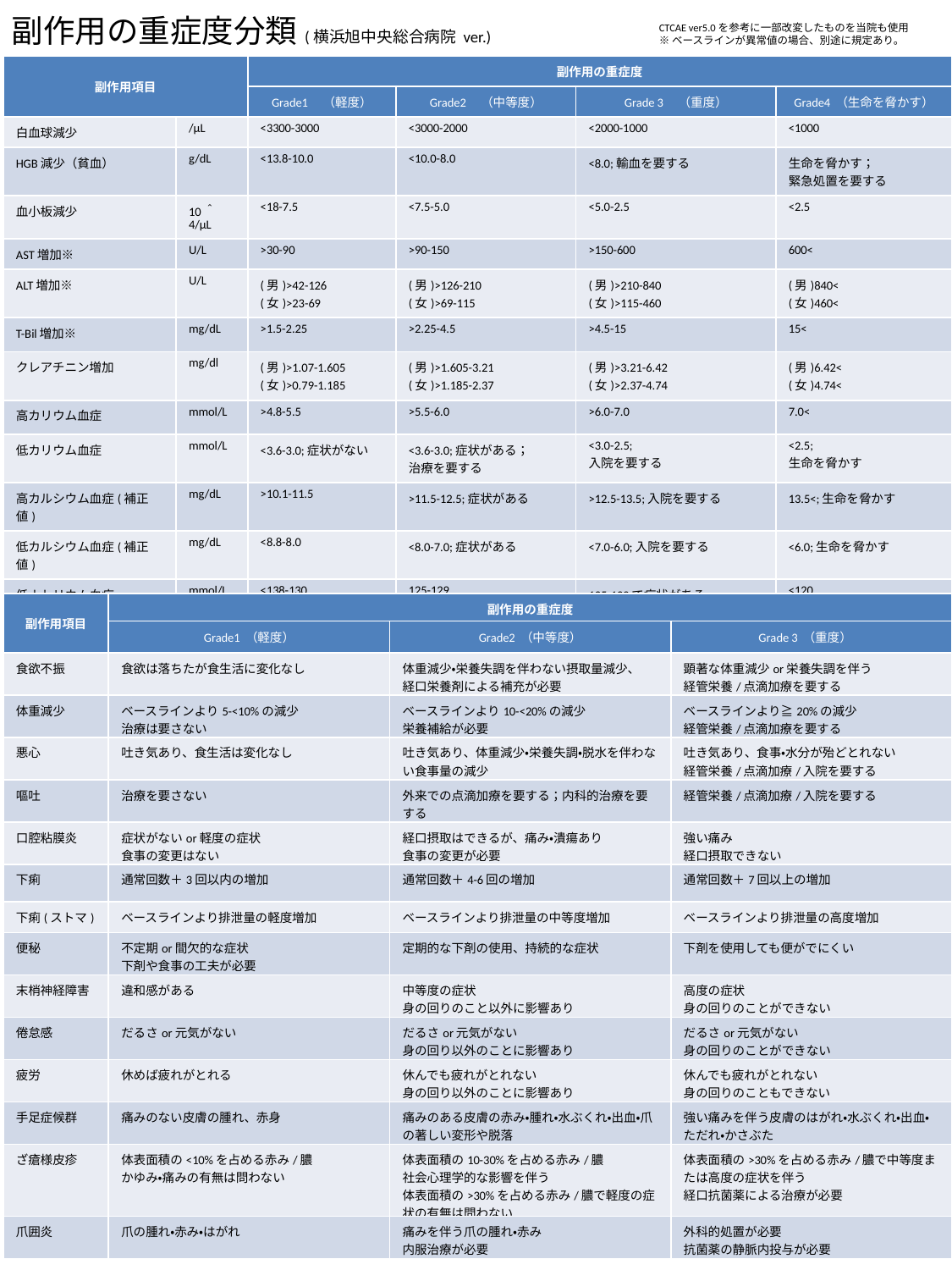

副作用の重症度分類(横浜旭中央総合病院 ver.)
CTCAE ver5.0を参考に一部改変したものを当院も使用
※ベースラインが異常値の場合、別途に規定あり。
| 副作用項目 |  | 副作用の重症度 |  |  |  |
| --- | --- | --- | --- | --- | --- |
|  |  | Grade1　（軽度） | Grade2　（中等度） | Grade 3　（重度） | Grade4 （生命を脅かす） |
| 白血球減少 | /μL | <3300-3000 | <3000-2000 | <2000-1000 | <1000 |
| HGB減少（貧血） | g/dL | <13.8-10.0 | <10.0-8.0 | <8.0;輸血を要する | 生命を脅かす； 緊急処置を要する |
| 血小板減少 | 10＾4/μL | <18-7.5 | <7.5-5.0 | <5.0-2.5 | <2.5 |
| AST増加※ | U/L | >30-90 | >90-150 | >150-600 | 600< |
| ALT増加※ | U/L | (男)>42-126 (女)>23-69 | (男)>126-210 (女)>69-115 | (男)>210-840 (女)>115-460 | (男)840< (女)460< |
| T-Bil増加※ | mg/dL | >1.5-2.25 | >2.25-4.5 | >4.5-15 | 15< |
| クレアチニン増加 | mg/dl | (男)>1.07-1.605 (女)>0.79-1.185 | (男)>1.605-3.21 (女)>1.185-2.37 | (男)>3.21-6.42 (女)>2.37-4.74 | (男)6.42< (女)4.74< |
| 高カリウム血症 | mmol/L | >4.8-5.5 | >5.5-6.0 | >6.0-7.0 | 7.0< |
| 低カリウム血症 | mmol/L | <3.6-3.0;症状がない | <3.6-3.0;症状がある； 治療を要する | <3.0-2.5; 入院を要する | <2.5; 生命を脅かす |
| 高カルシウム血症(補正値) | mg/dL | >10.1-11.5 | >11.5-12.5;症状がある | >12.5-13.5;入院を要する | 13.5<;生命を脅かす |
| 低カルシウム血症(補正値) | mg/dL | <8.8-8.0 | <8.0-7.0;症状がある | <7.0-6.0;入院を要する | <6.0;生命を脅かす |
| 低ナトリウム血症 | mmol/L | <138-130 | 125-129 症状がない | 125-129で症状がある 120-124で症状の有無は不明 | <120 生命を脅かす |
| 低マグネシウム血症 | mmol/L | <2.0-1.2 | <1.2-0.9 | <0.9-0.7 | <0.7;生命を脅かす |
| 副作用項目 | 副作用の重症度 |  |  |
| --- | --- | --- | --- |
|  | Grade1 （軽度） | Grade2 （中等度） | Grade 3 （重度） |
| 食欲不振 | 食欲は落ちたが食生活に変化なし | 体重減少・栄養失調を伴わない摂取量減少、 経口栄養剤による補充が必要 | 顕著な体重減少or栄養失調を伴う 経管栄養/点滴加療を要する |
| 体重減少 | ベースラインより5-<10%の減少 治療は要さない | ベースラインより10-<20%の減少 栄養補給が必要 | ベースラインより≧20%の減少 経管栄養/点滴加療を要する |
| 悪心 | 吐き気あり、食生活は変化なし | 吐き気あり、体重減少・栄養失調・脱水を伴わない食事量の減少 | 吐き気あり、食事・水分が殆どとれない 経管栄養/点滴加療/入院を要する |
| 嘔吐 | 治療を要さない | 外来での点滴加療を要する；内科的治療を要する | 経管栄養/点滴加療/入院を要する |
| 口腔粘膜炎 | 症状がないor軽度の症状 食事の変更はない | 経口摂取はできるが、痛み・潰瘍あり 食事の変更が必要 | 強い痛み 経口摂取できない |
| 下痢 | 通常回数＋3回以内の増加 | 通常回数＋4-6回の増加 | 通常回数＋7回以上の増加 |
| 下痢(ストマ) | ベースラインより排泄量の軽度増加 | ベースラインより排泄量の中等度増加 | ベースラインより排泄量の高度増加 |
| 便秘 | 不定期or間欠的な症状 下剤や食事の工夫が必要 | 定期的な下剤の使用、持続的な症状 | 下剤を使用しても便がでにくい |
| 末梢神経障害 | 違和感がある | 中等度の症状 身の回りのこと以外に影響あり | 高度の症状 身の回りのことができない |
| 倦怠感 | だるさor元気がない | だるさor元気がない 身の回り以外のことに影響あり | だるさor元気がない 身の回りのことができない |
| 疲労 | 休めば疲れがとれる | 休んでも疲れがとれない 身の回り以外のことに影響あり | 休んでも疲れがとれない 身の回りのこともできない |
| 手足症候群 | 痛みのない皮膚の腫れ、赤身 | 痛みのある皮膚の赤み・腫れ・水ぶくれ・出血・爪の著しい変形や脱落 | 強い痛みを伴う皮膚のはがれ・水ぶくれ・出血・ただれ・かさぶた |
| ざ瘡様皮疹 | 体表面積の<10%を占める赤み/膿 かゆみ・痛みの有無は問わない | 体表面積の10-30%を占める赤み/膿 社会心理学的な影響を伴う 体表面積の>30%を占める赤み/膿で軽度の症状の有無は問わない | 体表面積の>30%を占める赤み/膿で中等度または高度の症状を伴う 経口抗菌薬による治療が必要 |
| 爪囲炎 | 爪の腫れ・赤み・はがれ | 痛みを伴う爪の腫れ・赤み 内服治療が必要 | 外科的処置が必要 抗菌薬の静脈内投与が必要 |